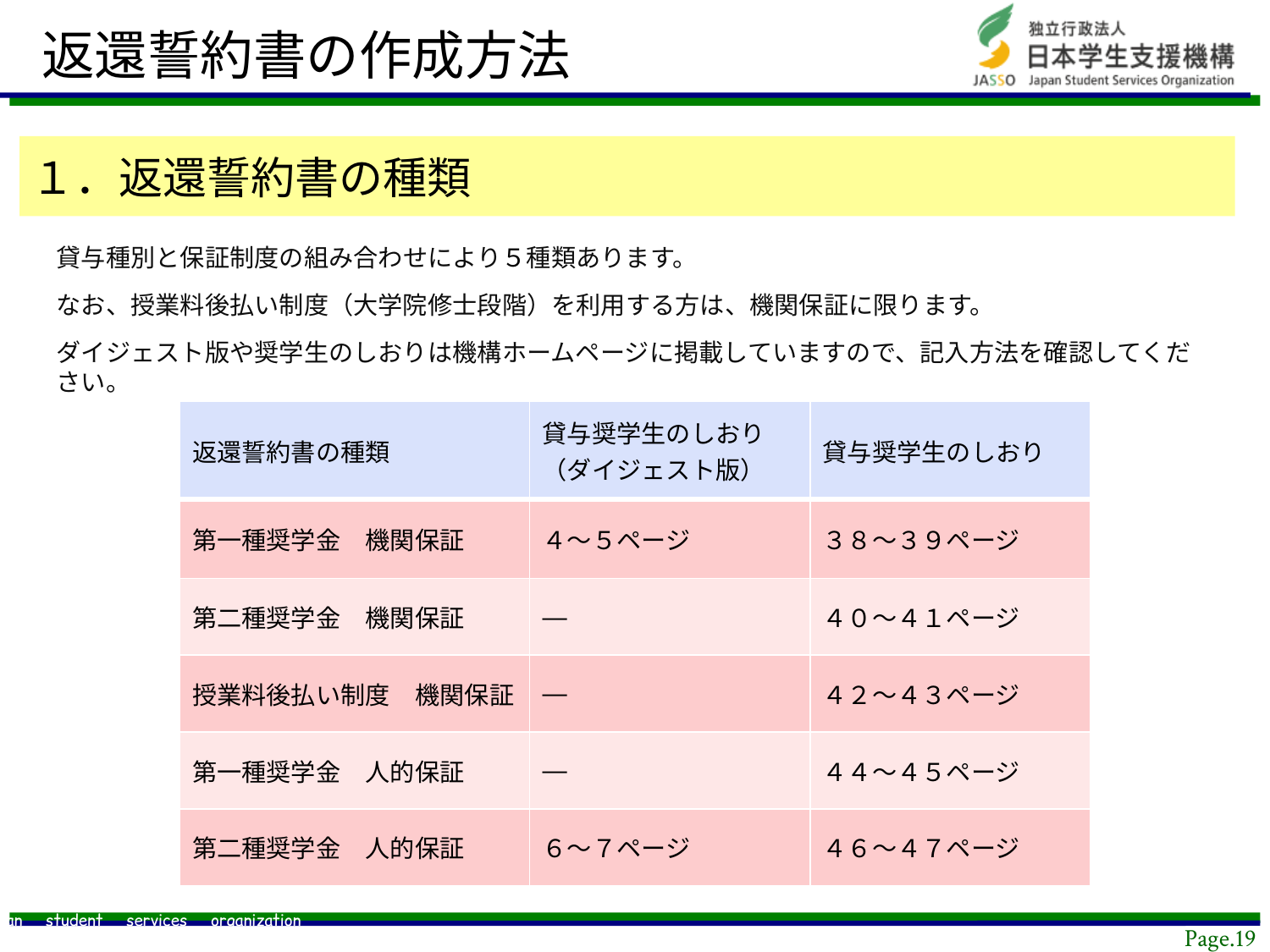

返還誓約書の作成方法
１．返還誓約書の種類
貸与種別と保証制度の組み合わせにより５種類あります。
なお、授業料後払い制度（大学院修士段階）を利用する方は、機関保証に限ります。
ダイジェスト版や奨学生のしおりは機構ホームページに掲載していますので、記入方法を確認してください。
| 返還誓約書の種類 | 貸与奨学生のしおり （ダイジェスト版） | 貸与奨学生のしおり |
| --- | --- | --- |
| 第一種奨学金　機関保証 | ４～５ページ | ３８～３９ページ |
| 第二種奨学金　機関保証 | ― | ４０～４１ページ |
| 授業料後払い制度　機関保証 | ― | ４２～４３ページ |
| 第一種奨学金　人的保証 | ― | ４４～４５ページ |
| 第二種奨学金　人的保証 | ６～７ページ | ４６～４７ページ |